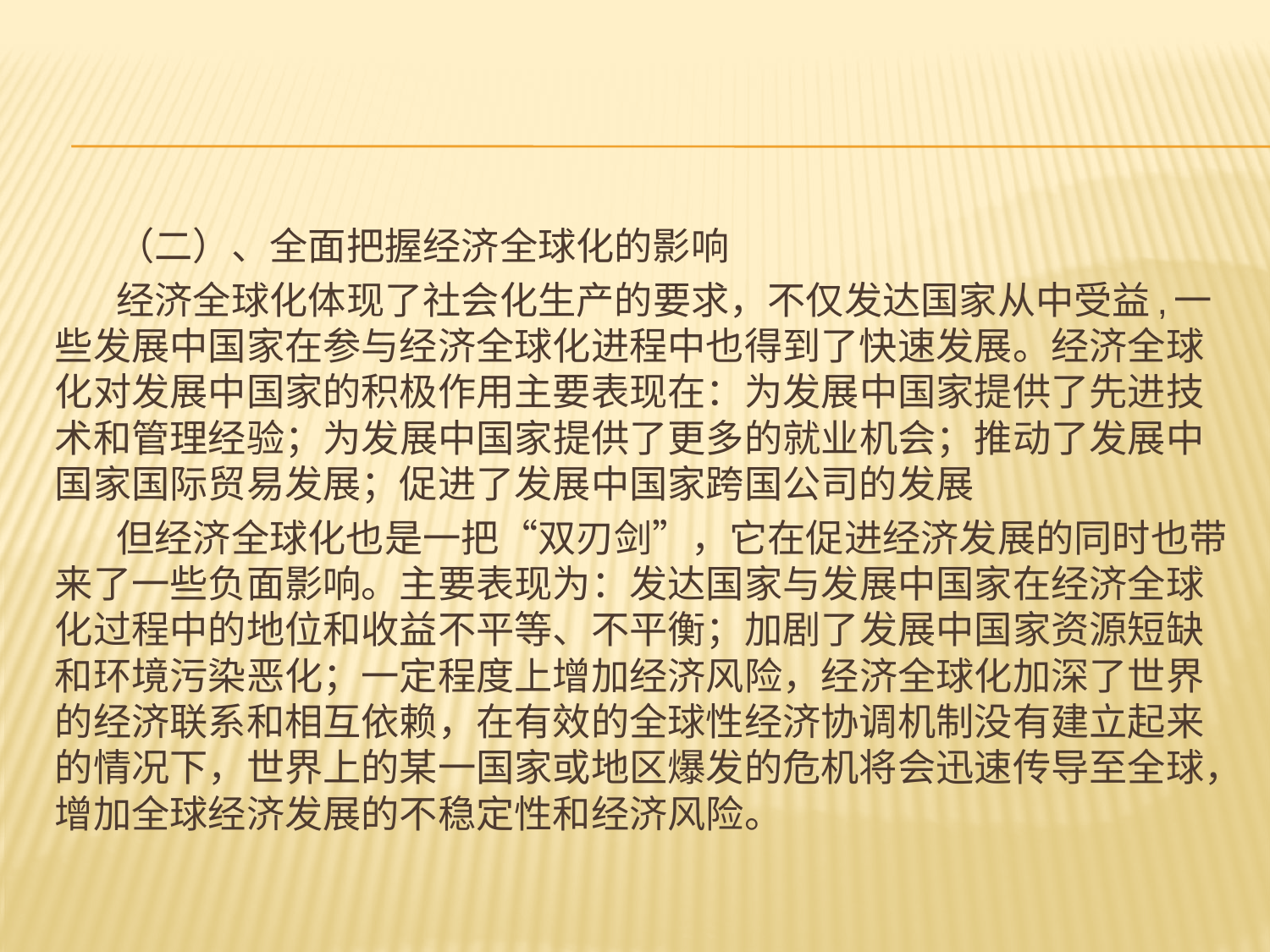

#
（二）、全面把握经济全球化的影响
经济全球化体现了社会化生产的要求，不仅发达国家从中受益,一些发展中国家在参与经济全球化进程中也得到了快速发展。经济全球化对发展中国家的积极作用主要表现在：为发展中国家提供了先进技术和管理经验；为发展中国家提供了更多的就业机会；推动了发展中国家国际贸易发展；促进了发展中国家跨国公司的发展
但经济全球化也是一把“双刃剑”，它在促进经济发展的同时也带来了一些负面影响。主要表现为：发达国家与发展中国家在经济全球化过程中的地位和收益不平等、不平衡；加剧了发展中国家资源短缺和环境污染恶化；一定程度上增加经济风险，经济全球化加深了世界的经济联系和相互依赖，在有效的全球性经济协调机制没有建立起来的情况下，世界上的某一国家或地区爆发的危机将会迅速传导至全球，增加全球经济发展的不稳定性和经济风险。